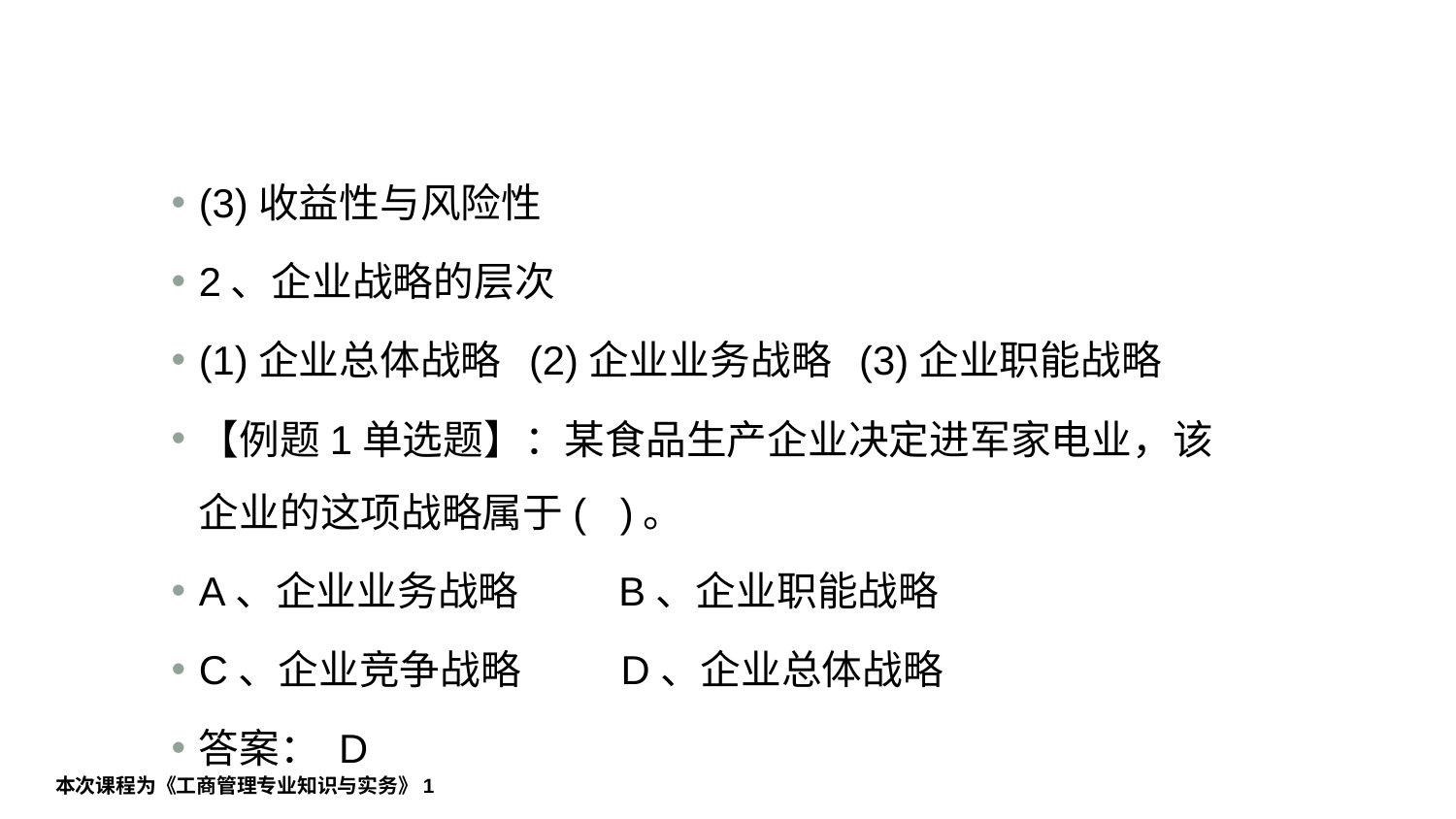

#
(3)收益性与风险性
2、企业战略的层次
(1)企业总体战略  (2)企业业务战略  (3)企业职能战略
【例题1单选题】：某食品生产企业决定进军家电业，该企业的这项战略属于(   )。
A、企业业务战略          B、企业职能战略
C、企业竞争战略          D、企业总体战略
答案： D